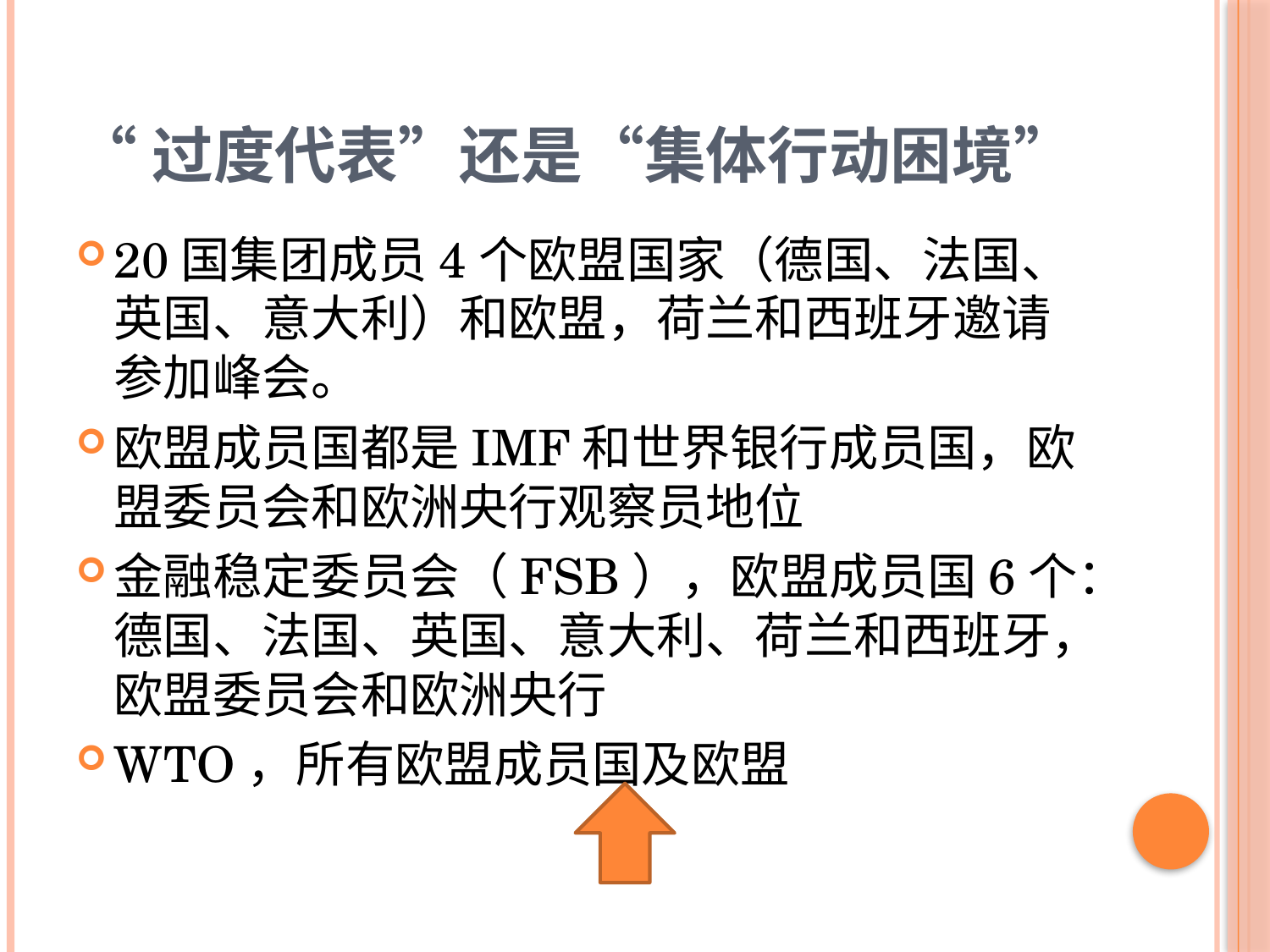

# “过度代表”还是“集体行动困境”
20国集团成员4个欧盟国家（德国、法国、英国、意大利）和欧盟，荷兰和西班牙邀请参加峰会。
欧盟成员国都是IMF和世界银行成员国，欧盟委员会和欧洲央行观察员地位
金融稳定委员会（FSB），欧盟成员国6个：德国、法国、英国、意大利、荷兰和西班牙，欧盟委员会和欧洲央行
WTO，所有欧盟成员国及欧盟